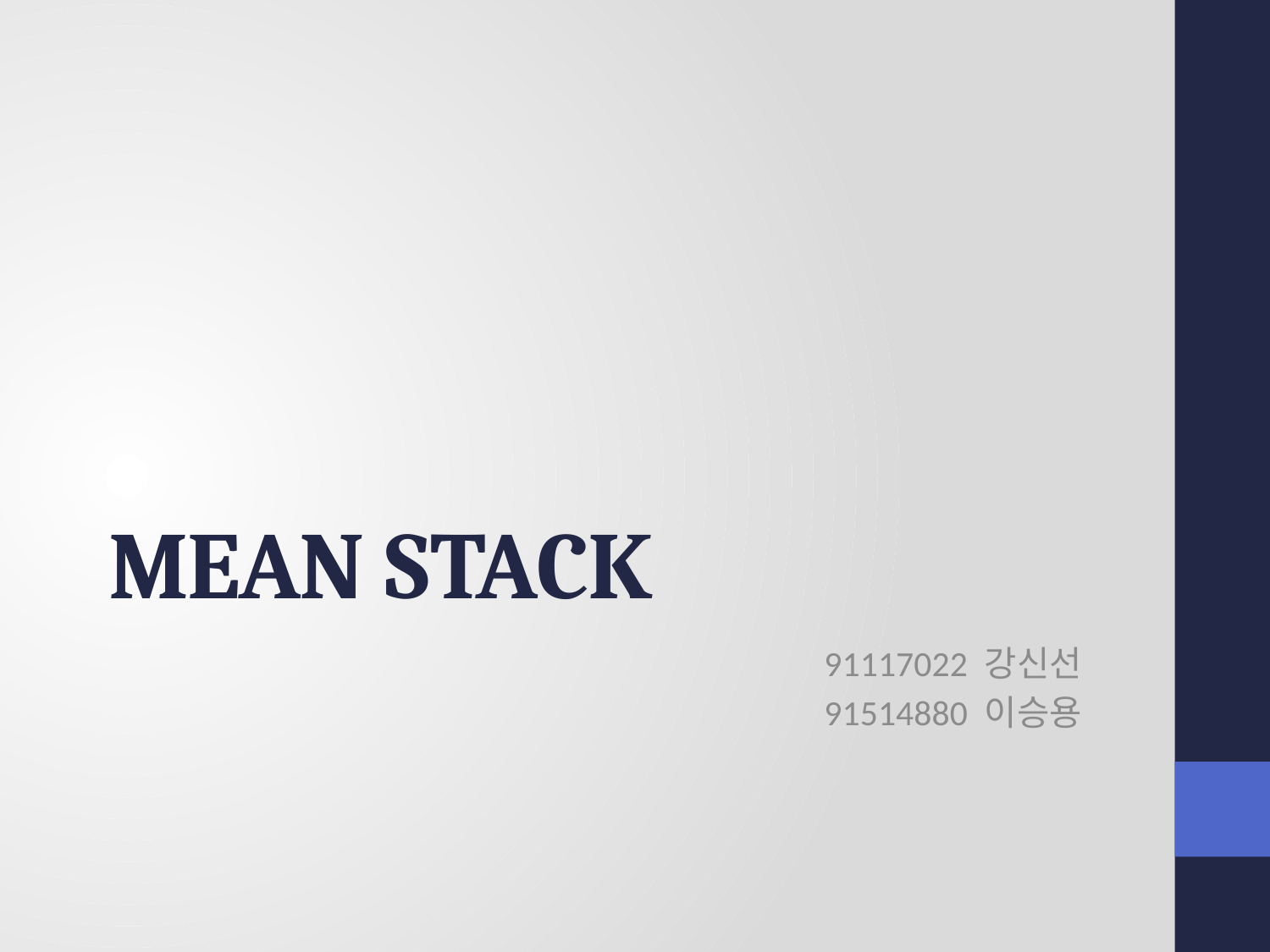

# MEAN STACK
91117022 강신선
91514880 이승용